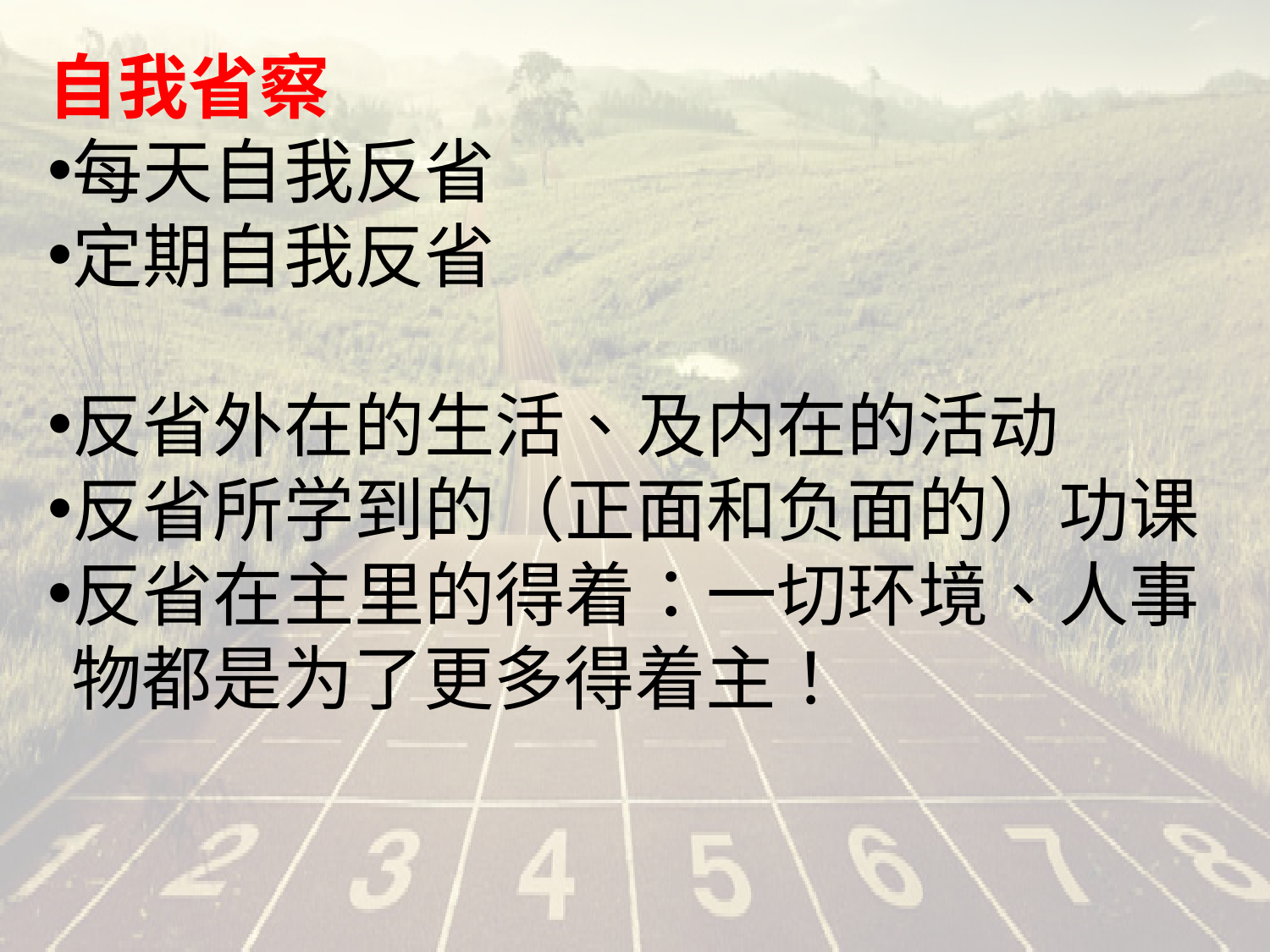

#
自我省察
每天自我反省
定期自我反省

反省外在的生活、及内在的活动
反省所学到的（正面和负面的）功课
反省在主里的得着：一切环境、人事物都是为了更多得着主！